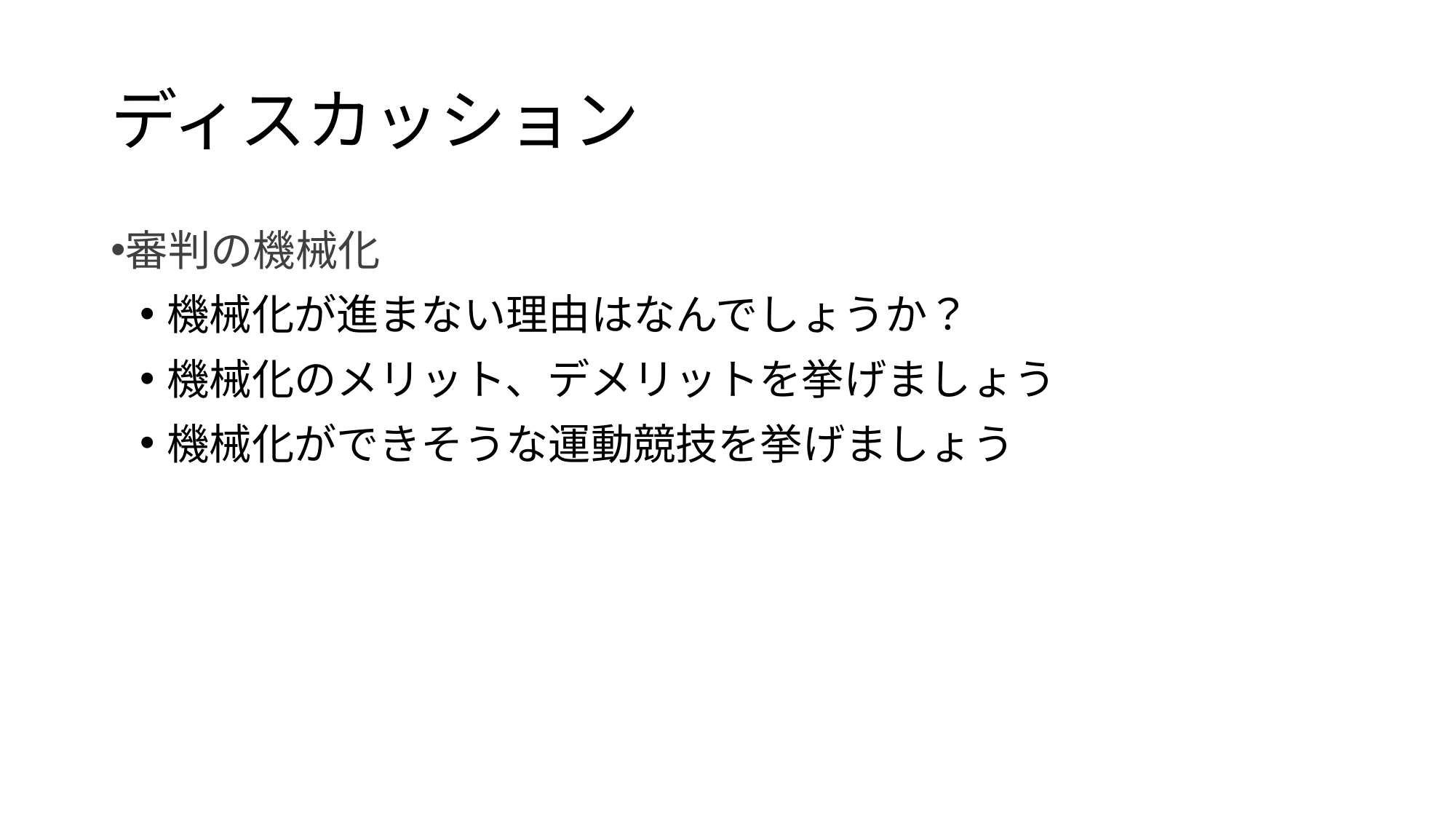

# ディスカッション
審判の機械化
機械化が進まない理由はなんでしょうか？
機械化のメリット、デメリットを挙げましょう
機械化ができそうな運動競技を挙げましょう